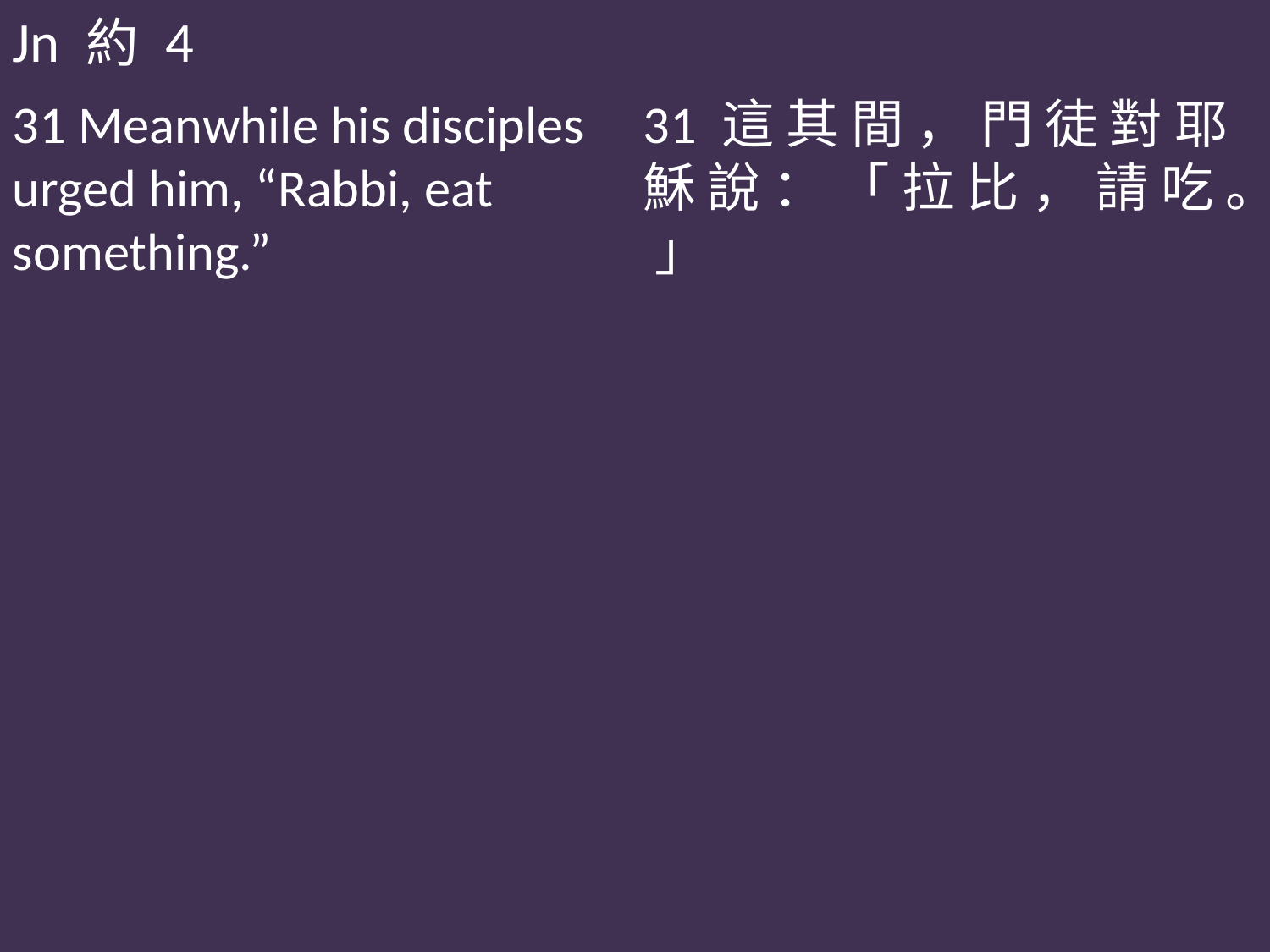

Jn 約 4
31 Meanwhile his disciples urged him, “Rabbi, eat something.”
31 這 其 間 ， 門 徒 對 耶 穌 說 ： 「 拉 比 ， 請 吃 。 」